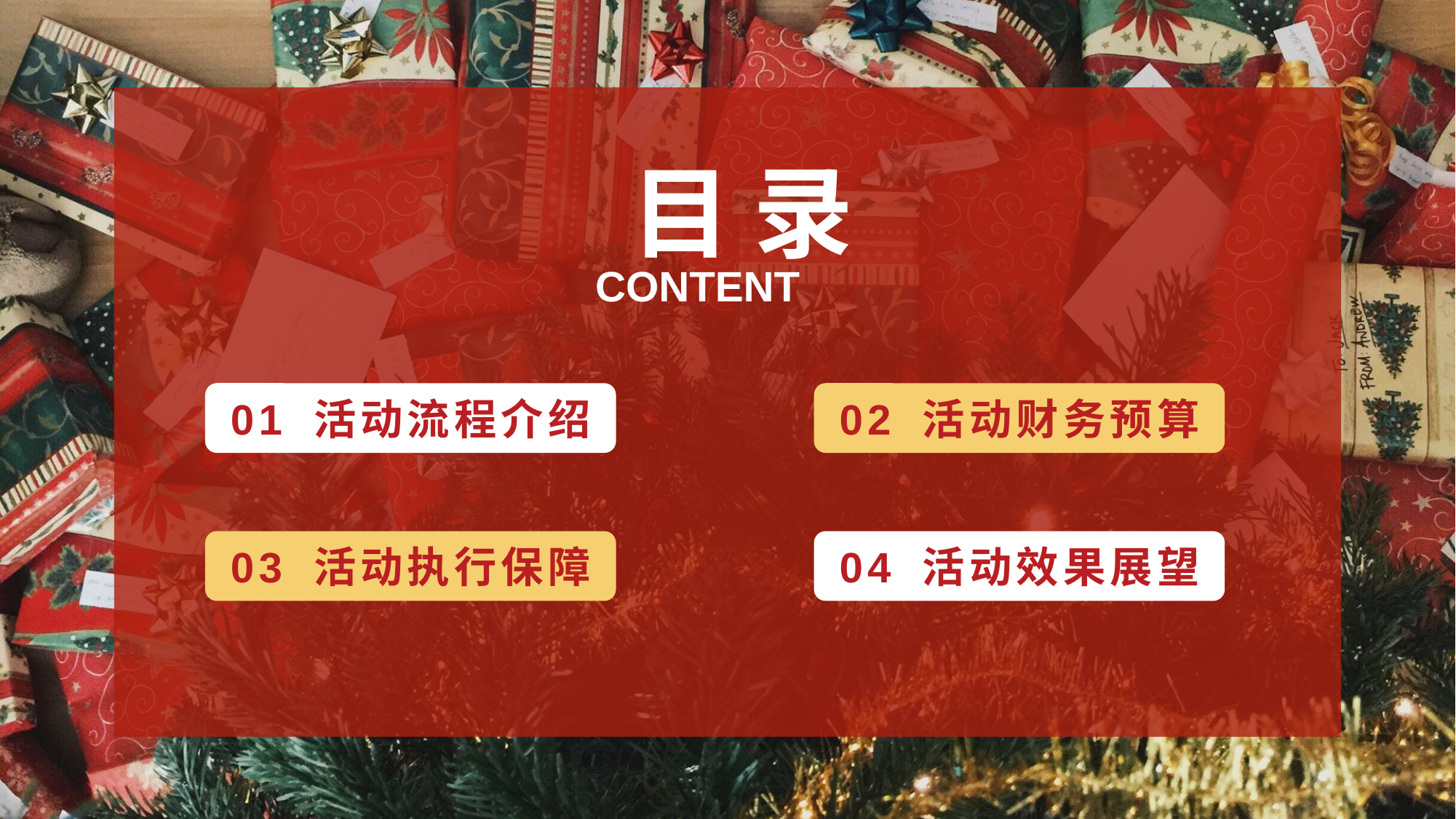

目 录
CONTENT

01 活动流程介绍

02 活动财务预算

03 活动执行保障

04 活动效果展望